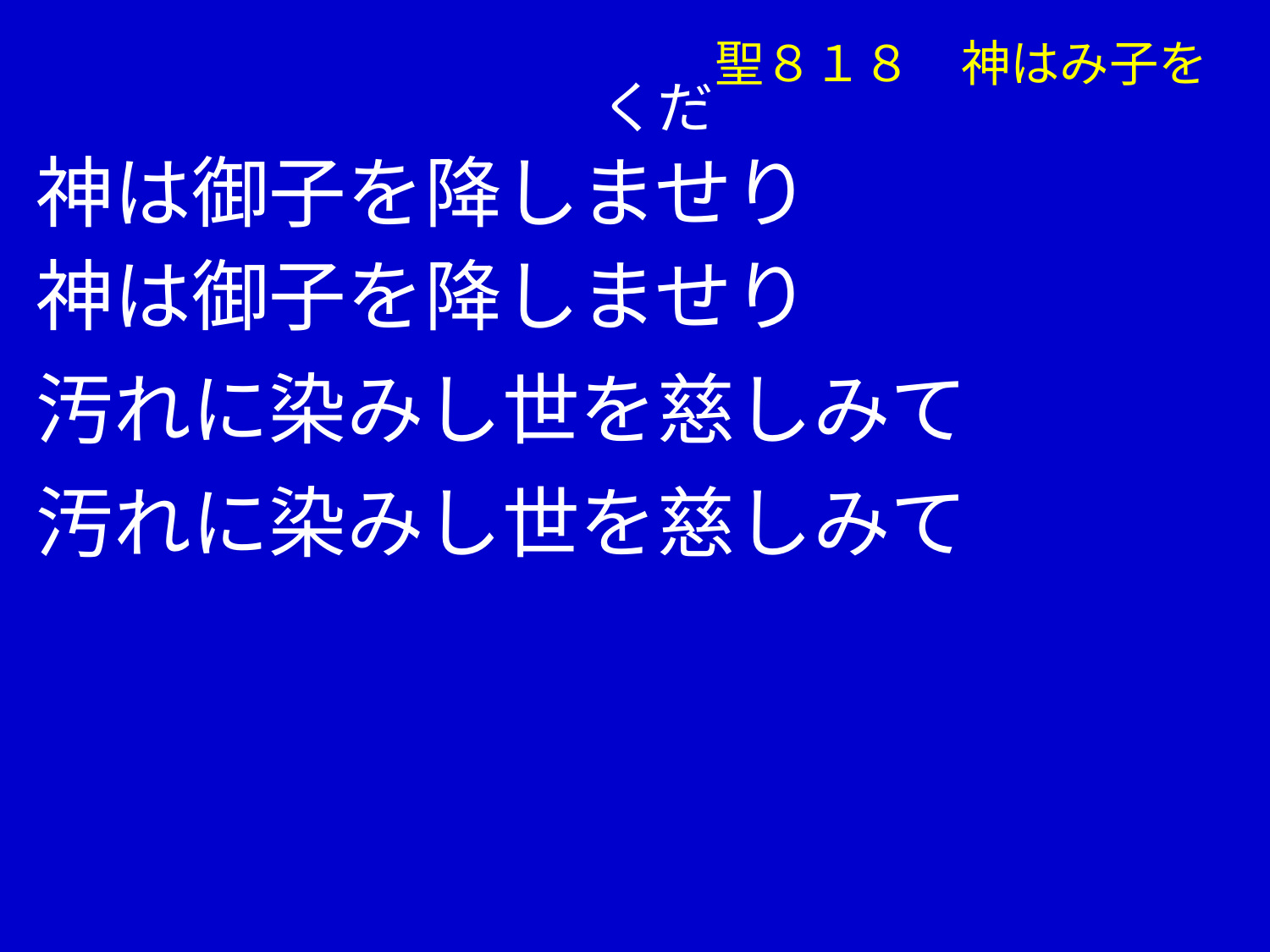

聖８１８　神はみ子を
　　　　　　　　　　くだ
神は御子を降しませり
神は御子を降しませり
汚れに染みし世を慈しみて
汚れに染みし世を慈しみて